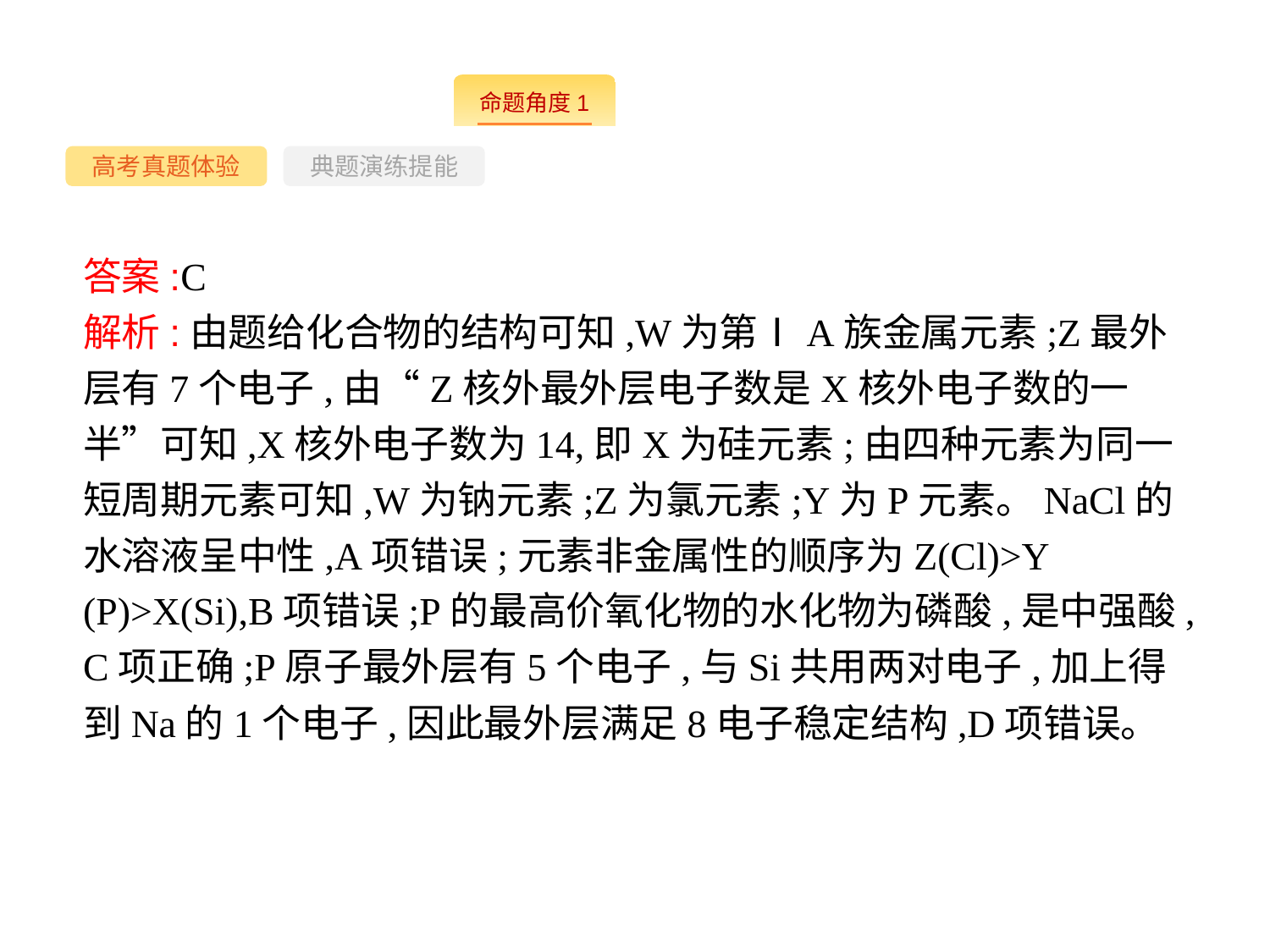

-4-
高考真题体验
典题演练提能
答案:C
解析:由题给化合物的结构可知,W为第ⅠA族金属元素;Z最外层有7个电子,由“Z核外最外层电子数是X核外电子数的一半”可知,X核外电子数为14,即X为硅元素;由四种元素为同一短周期元素可知,W为钠元素;Z为氯元素;Y为P元素。NaCl的水溶液呈中性,A项错误;元素非金属性的顺序为Z(Cl)>Y (P)>X(Si),B项错误;P的最高价氧化物的水化物为磷酸,是中强酸,C项正确;P原子最外层有5个电子,与Si共用两对电子,加上得到Na的1个电子,因此最外层满足8电子稳定结构,D项错误。